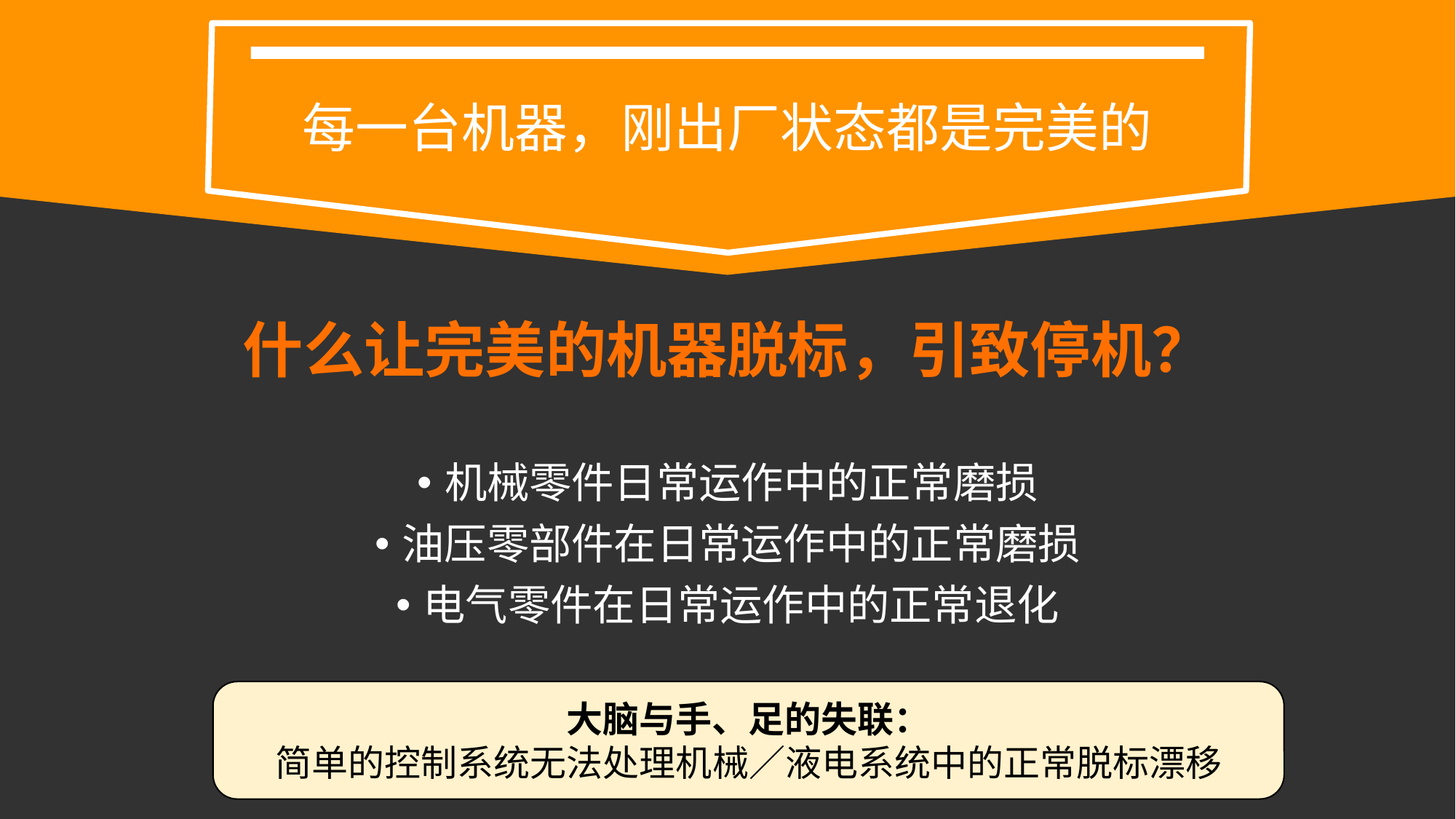

# 每一台机器，刚出厂状态都是完美的
什么让完美的机器脱标，引致停机？

机械零件日常运作中的正常磨损
油压零部件在日常运作中的正常磨损
电气零件在日常运作中的正常退化
大脑与手、足的失联：
简单的控制系统无法处理机械／液电系统中的正常脱标漂移